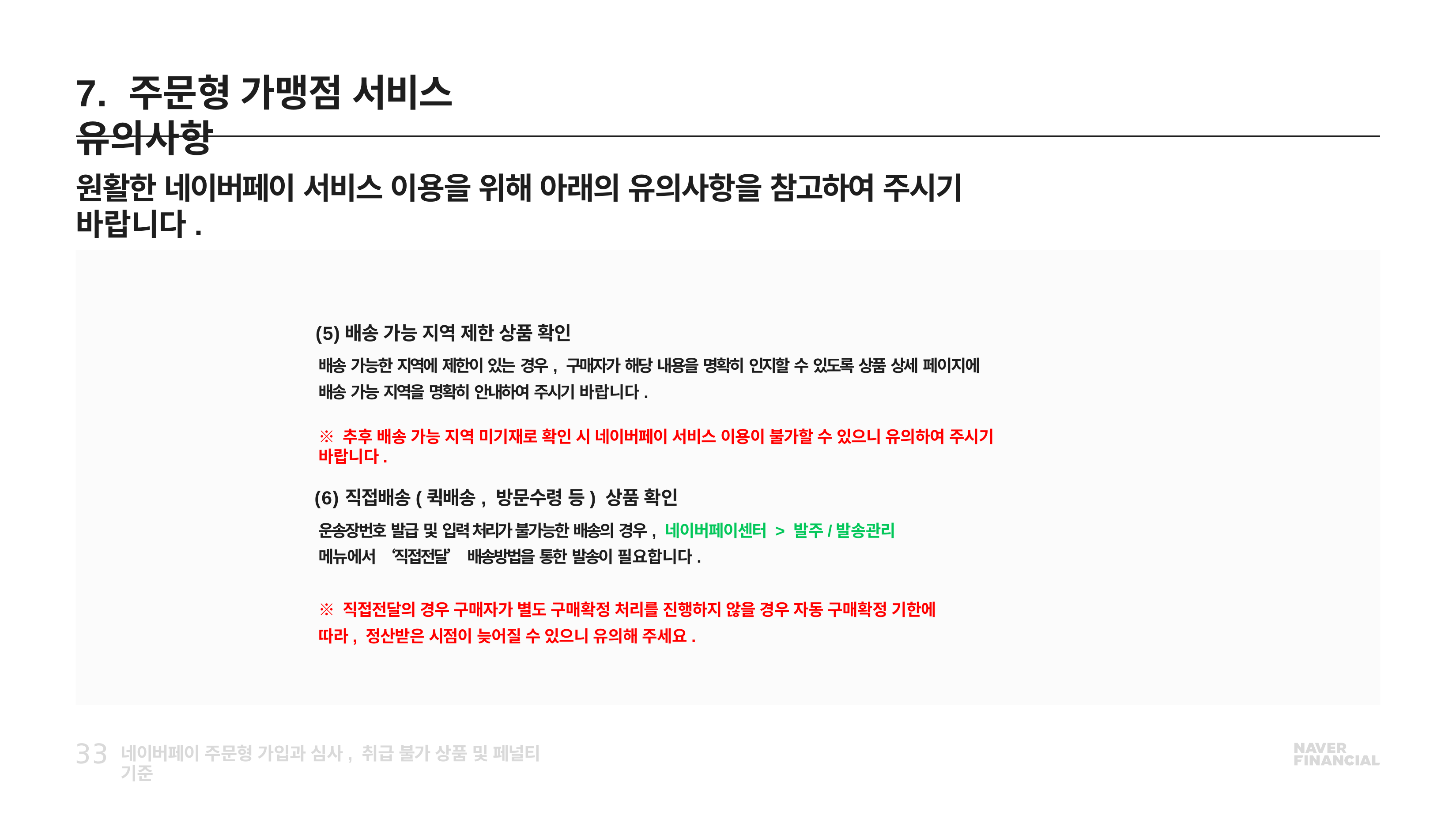

# 7. 주문형 가맹점 서비스 유의사항
원활한 네이버페이 서비스 이용을 위해 아래의 유의사항을 참고하여 주시기 바랍니다.

배송 가능 지역 제한 상품 확인
배송 가능한 지역에 제한이 있는 경우, 구매자가 해당 내용을 명확히 인지할 수 있도록 상품 상세 페이지에 배송 가능 지역을 명확히 안내하여 주시기 바랍니다.

※ 추후 배송 가능 지역 미기재로 확인 시 네이버페이 서비스 이용이 불가할 수 있으니 유의하여 주시기 바랍니다.

직접배송(퀵배송, 방문수령 등) 상품 확인
운송장번호 발급 및 입력 처리가 불가능한 배송의 경우, 네이버페이센터 > 발주/발송관리 메뉴에서 ‘직접전달’ 배송방법을 통한 발송이 필요합니다.
※ 직접전달의 경우 구매자가 별도 구매확정 처리를 진행하지 않을 경우 자동 구매확정 기한에 따라, 정산받은 시점이 늦어질 수 있으니 유의해 주세요.
33
네이버페이 주문형 가입과 심사, 취급 불가 상품 및 페널티 기준